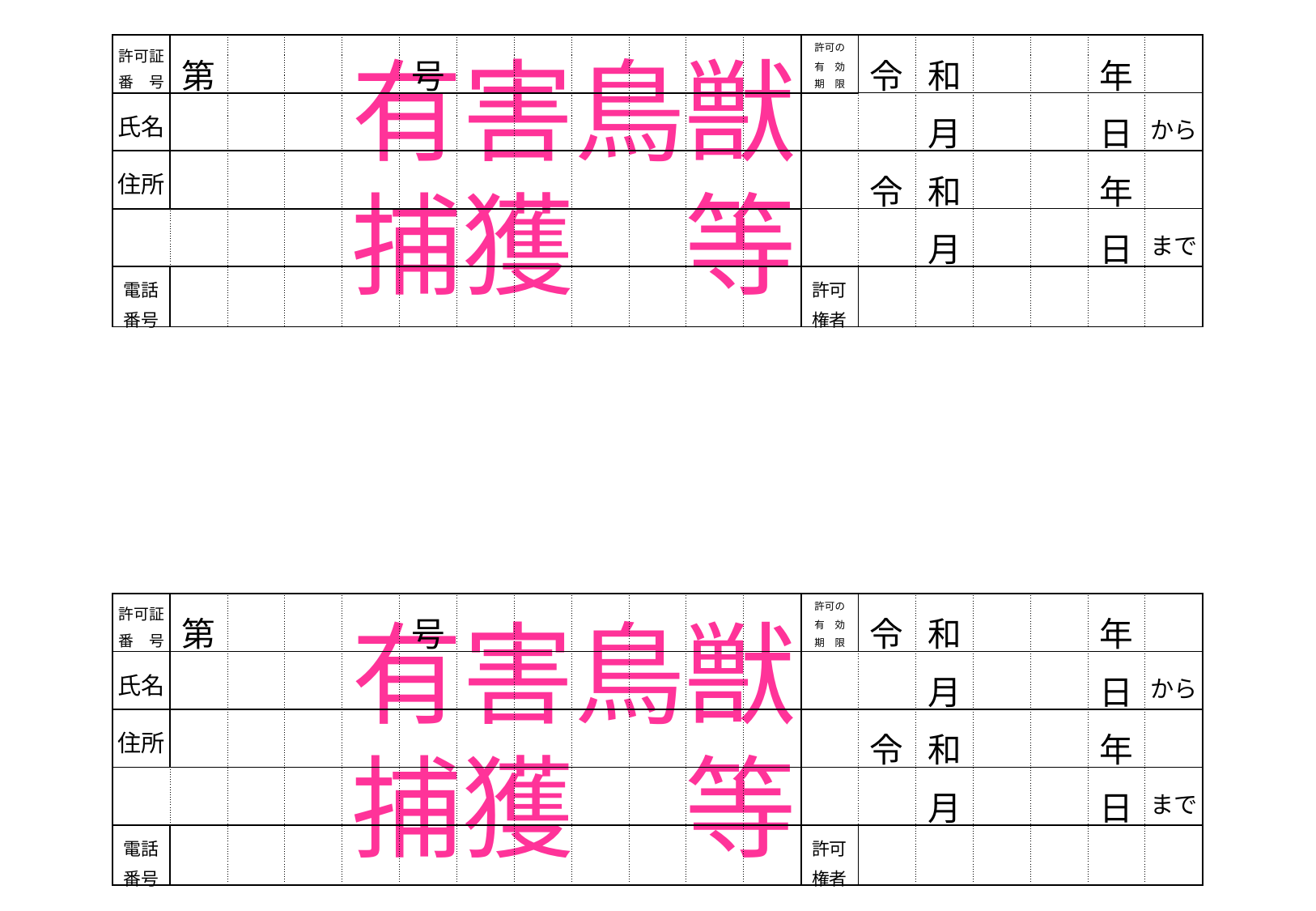

| 許可証番　号 | 第 |  |  |  | 号 |  |  |  |  |  |  | 許可の 有　効 期　限 | 令 | 和 |  |  | 年 |  |
| --- | --- | --- | --- | --- | --- | --- | --- | --- | --- | --- | --- | --- | --- | --- | --- | --- | --- | --- |
| 氏名 |  |  |  |  |  |  |  |  |  |  |  |  |  | 月 |  |  | 日 | から |
| 住所 |  |  |  |  |  |  |  |  |  |  |  |  | 令 | 和 |  |  | 年 |  |
|  |  |  |  |  |  |  |  |  |  |  |  |  |  | 月 |  |  | 日 | まで |
| 電話番号 |  |  |  |  |  |  |  |  |  |  |  | 許可権者 |  |  |  |  |  |  |
有害鳥獣
捕獲　等
| 許可証番　号 | 第 |  |  |  | 号 |  |  |  |  |  |  | 許可の 有　効 期　限 | 令 | 和 |  |  | 年 |  |
| --- | --- | --- | --- | --- | --- | --- | --- | --- | --- | --- | --- | --- | --- | --- | --- | --- | --- | --- |
| 氏名 |  |  |  |  |  |  |  |  |  |  |  |  |  | 月 |  |  | 日 | から |
| 住所 |  |  |  |  |  |  |  |  |  |  |  |  | 令 | 和 |  |  | 年 |  |
|  |  |  |  |  |  |  |  |  |  |  |  |  |  | 月 |  |  | 日 | まで |
| 電話番号 |  |  |  |  |  |  |  |  |  |  |  | 許可権者 |  |  |  |  |  |  |
有害鳥獣
捕獲　等